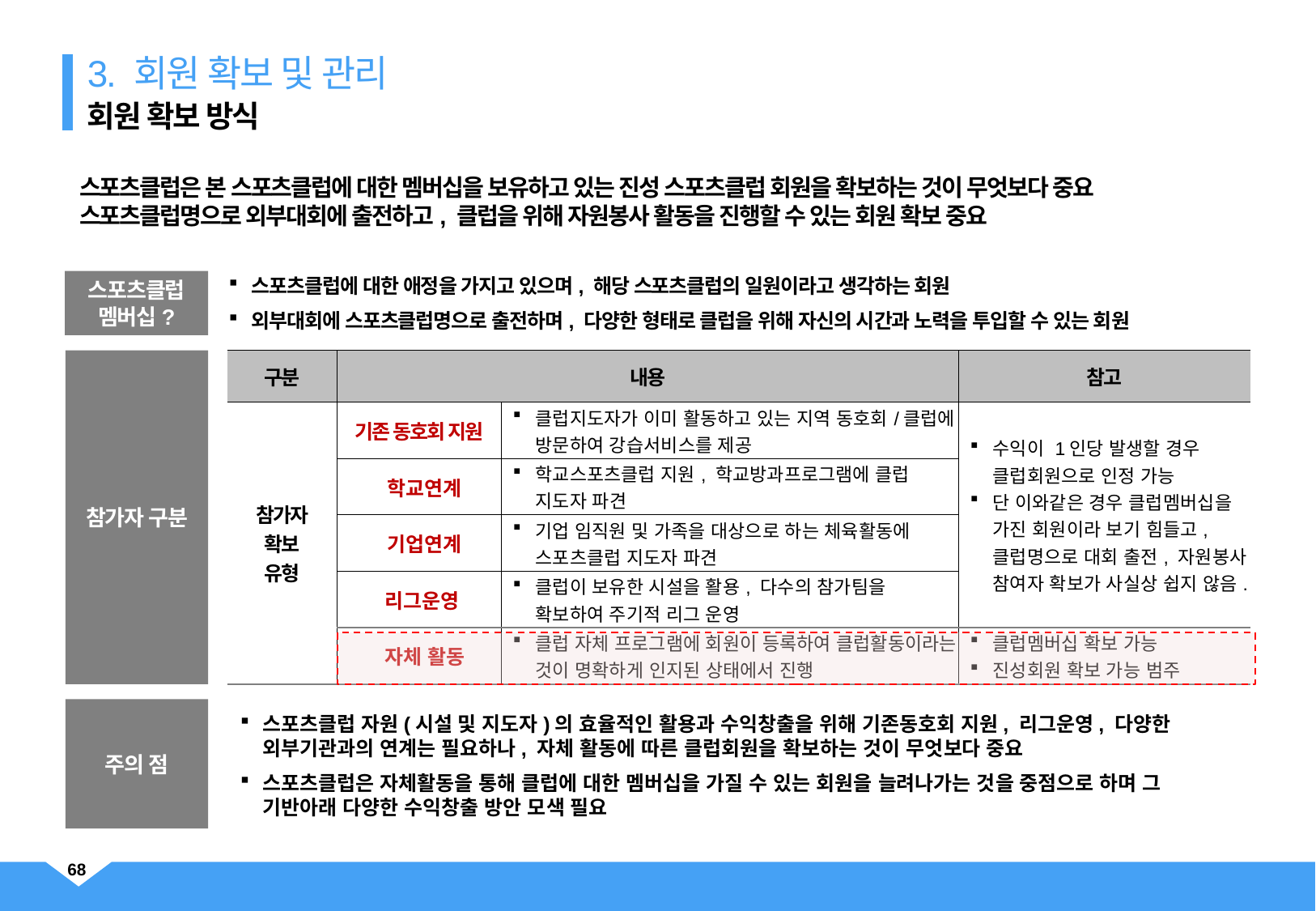

3. 회원 확보 및 관리
회원 확보 방식
스포츠클럽은 본 스포츠클럽에 대한 멤버십을 보유하고 있는 진성 스포츠클럽 회원을 확보하는 것이 무엇보다 중요
스포츠클럽명으로 외부대회에 출전하고, 클럽을 위해 자원봉사 활동을 진행할 수 있는 회원 확보 중요
스포츠클럽에 대한 애정을 가지고 있으며, 해당 스포츠클럽의 일원이라고 생각하는 회원
외부대회에 스포츠클럽명으로 출전하며, 다양한 형태로 클럽을 위해 자신의 시간과 노력을 투입할 수 있는 회원
스포츠클럽
멤버십?
참가자 구분
| 구분 | 내용 |  | 참고 |
| --- | --- | --- | --- |
| 참가자 확보 유형 | 기존 동호회 지원 | 클럽지도자가 이미 활동하고 있는 지역 동호회/클럽에 방문하여 강습서비스를 제공 | 수익이 1인당 발생할 경우 클럽회원으로 인정 가능 단 이와같은 경우 클럽멤버십을 가진 회원이라 보기 힘들고, 클럽명으로 대회 출전, 자원봉사 참여자 확보가 사실상 쉽지 않음. |
|  | 학교연계 | 학교스포츠클럽 지원, 학교방과프로그램에 클럽 지도자 파견 |  |
|  | 기업연계 | 기업 임직원 및 가족을 대상으로 하는 체육활동에 스포츠클럽 지도자 파견 |  |
|  | 리그운영 | 클럽이 보유한 시설을 활용, 다수의 참가팀을 확보하여 주기적 리그 운영 |  |
|  | 자체 활동 | 클럽 자체 프로그램에 회원이 등록하여 클럽활동이라는 것이 명확하게 인지된 상태에서 진행 | 클럽멤버십 확보 가능 진성회원 확보 가능 범주 |

주의 점
스포츠클럽 자원(시설 및 지도자)의 효율적인 활용과 수익창출을 위해 기존동호회 지원, 리그운영, 다양한 외부기관과의 연계는 필요하나, 자체 활동에 따른 클럽회원을 확보하는 것이 무엇보다 중요
스포츠클럽은 자체활동을 통해 클럽에 대한 멤버십을 가질 수 있는 회원을 늘려나가는 것을 중점으로 하며 그 기반아래 다양한 수익창출 방안 모색 필요